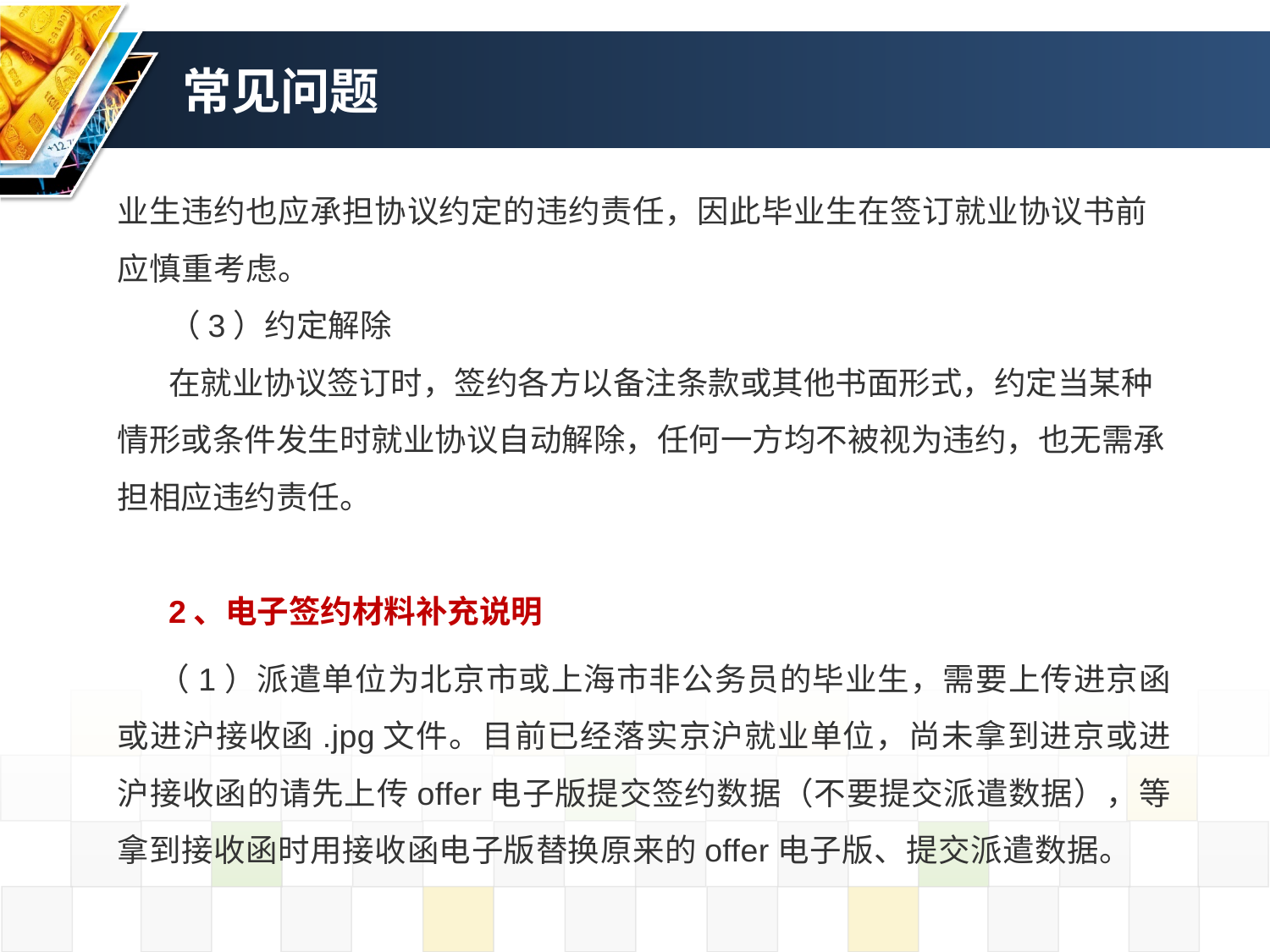

# 常见问题
业生违约也应承担协议约定的违约责任，因此毕业生在签订就业协议书前应慎重考虑。
（3）约定解除
在就业协议签订时，签约各方以备注条款或其他书面形式，约定当某种情形或条件发生时就业协议自动解除，任何一方均不被视为违约，也无需承担相应违约责任。

2、电子签约材料补充说明
    （1）派遣单位为北京市或上海市非公务员的毕业生，需要上传进京函或进沪接收函.jpg文件。目前已经落实京沪就业单位，尚未拿到进京或进沪接收函的请先上传offer电子版提交签约数据（不要提交派遣数据），等拿到接收函时用接收函电子版替换原来的offer电子版、提交派遣数据。